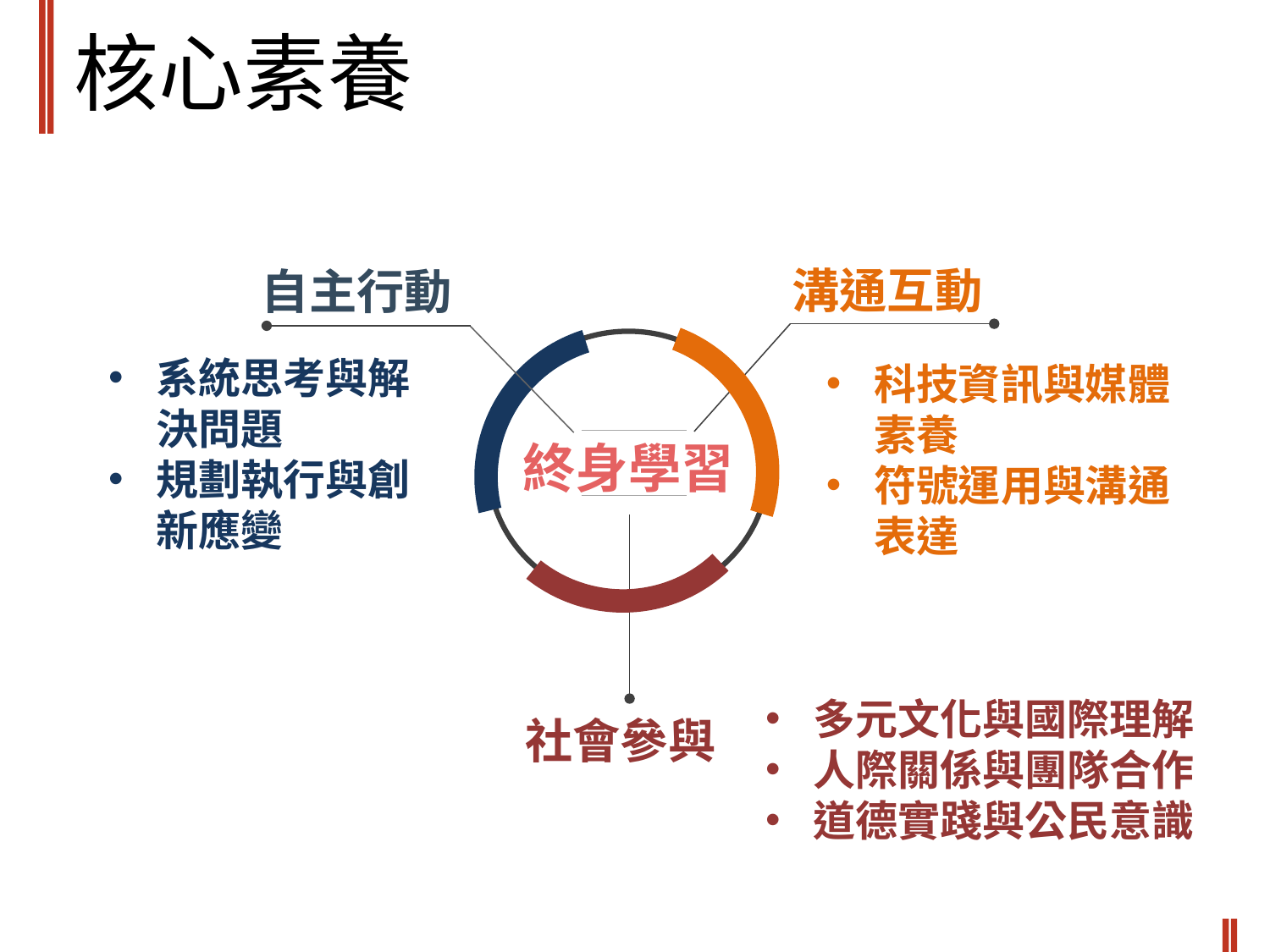

核心素養
溝通互動
自主行動

系統思考與解決問題
規劃執行與創新應變
科技資訊與媒體素養
符號運用與溝通表達
終身學習
多元文化與國際理解
人際關係與團隊合作
道德實踐與公民意識
社會參與